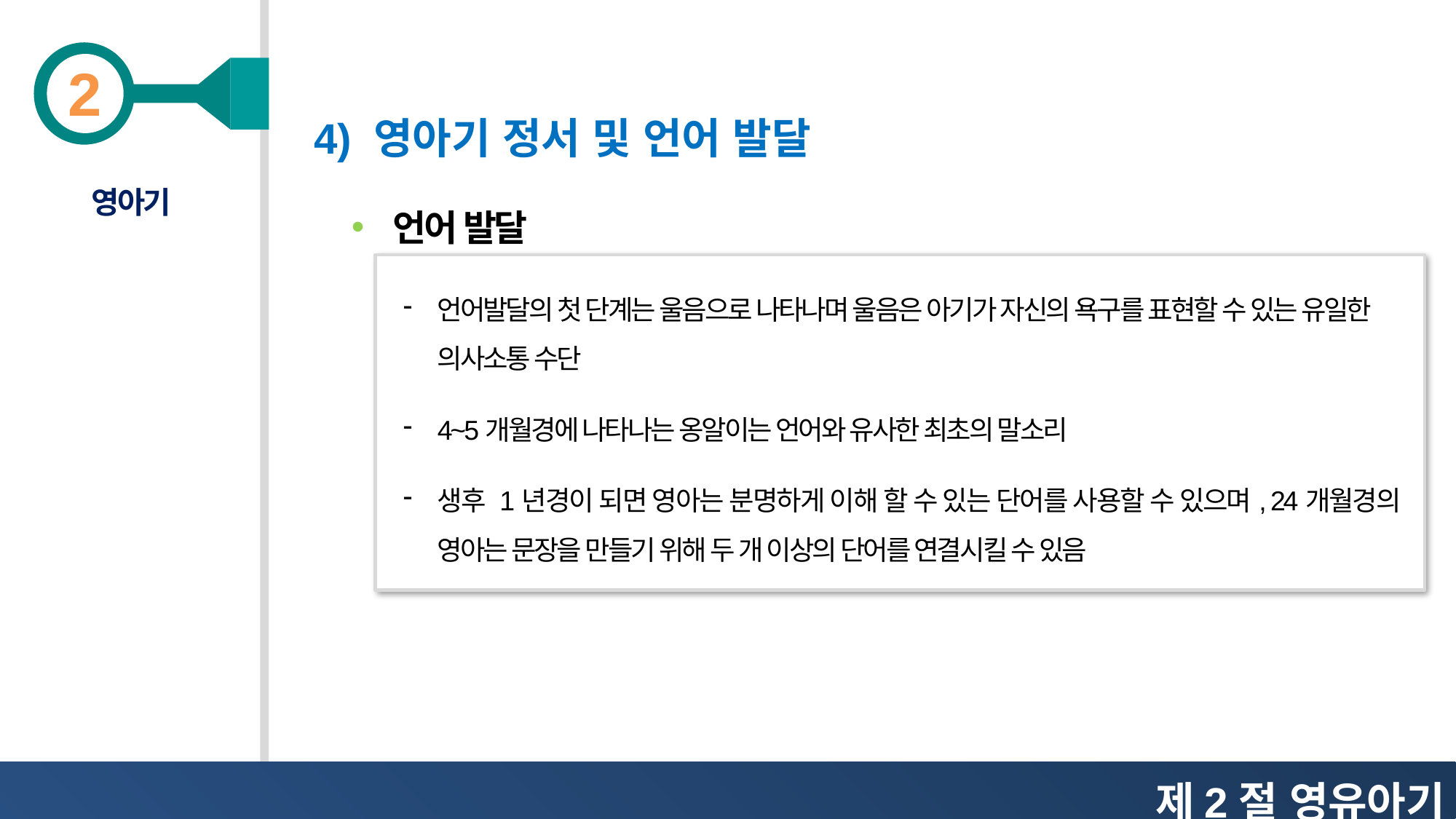

4) 영아기 정서 및 언어 발달
영아기
언어 발달

언어발달의 첫 단계는 울음으로 나타나며 울음은 아기가 자신의 욕구를 표현할 수 있는 유일한 의사소통 수단

4~5개월경에 나타나는 옹알이는 언어와 유사한 최초의 말소리

생후 1년경이 되면 영아는 분명하게 이해 할 수 있는 단어를 사용할 수 있으며, 24개월경의 영아는 문장을 만들기 위해 두 개 이상의 단어를 연결시킬 수 있음
제2절 영유아기